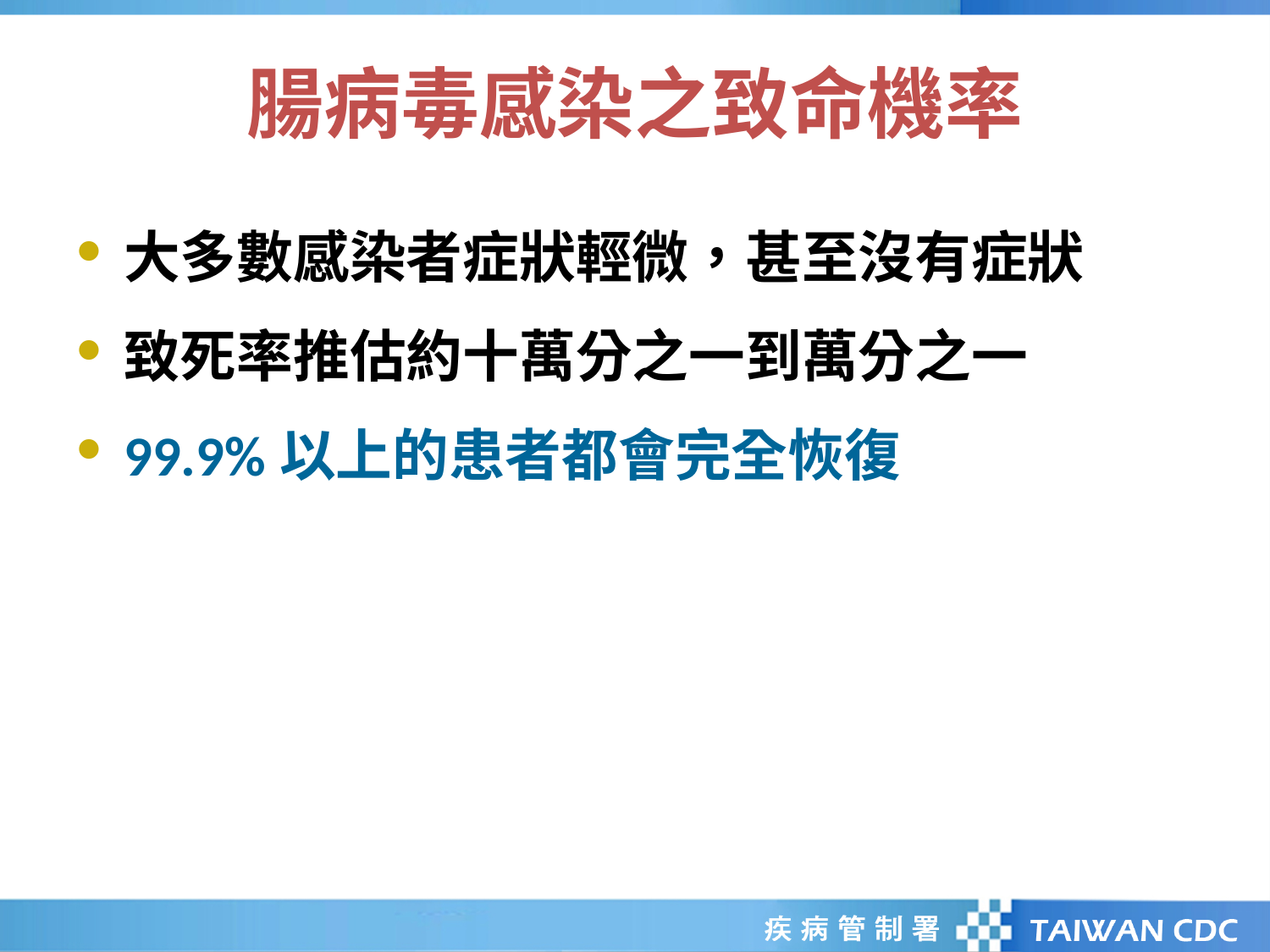

# 腸病毒感染之致命機率
大多數感染者症狀輕微，甚至沒有症狀
致死率推估約十萬分之一到萬分之一
99.9%以上的患者都會完全恢復